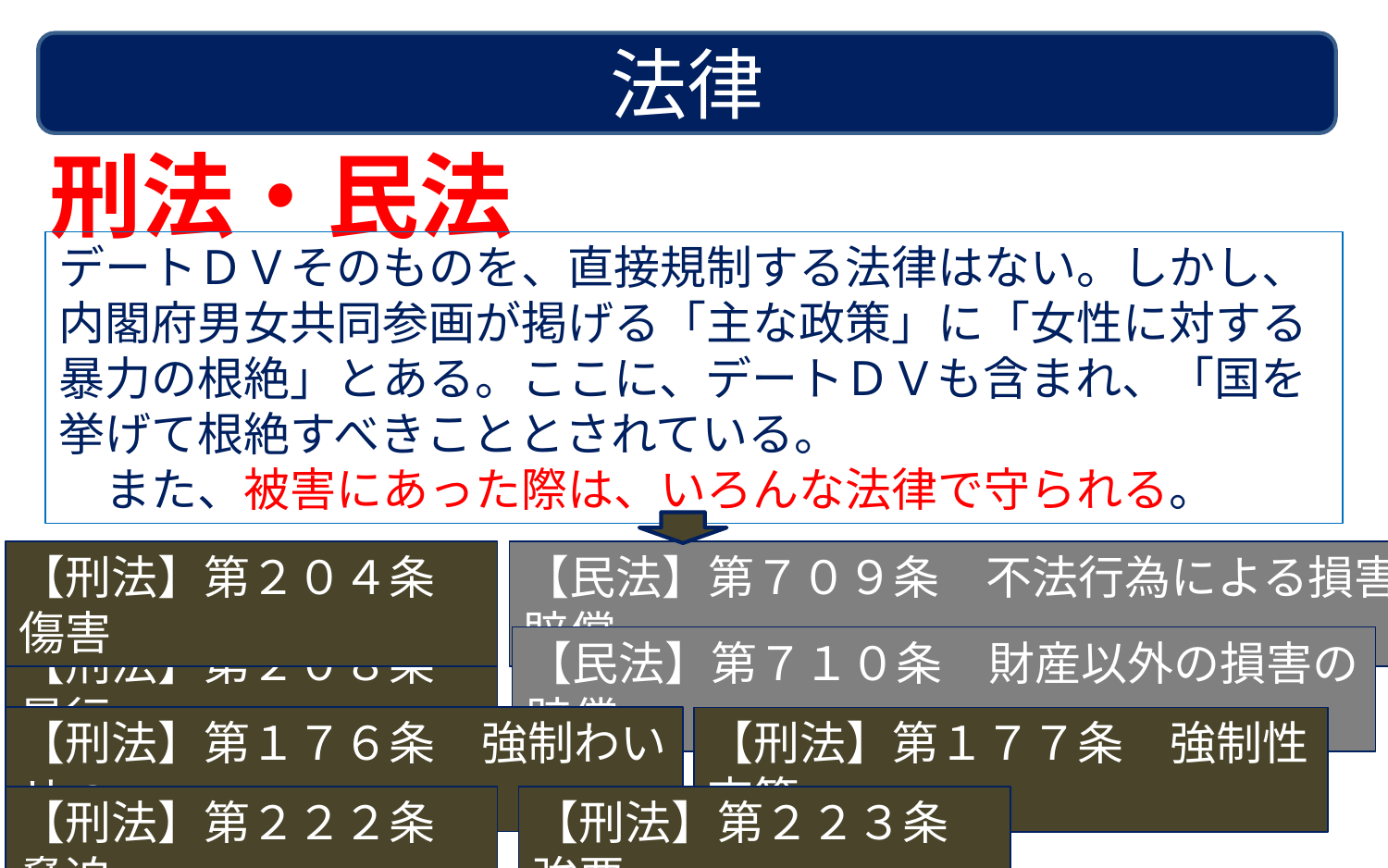

法律
刑法・民法
デートＤＶそのものを、直接規制する法律はない。しかし、内閣府男女共同参画が掲げる「主な政策」に「女性に対する暴力の根絶」とある。ここに、デートＤＶも含まれ、「国を挙げて根絶すべきこととされている。
　また、被害にあった際は、いろんな法律で守られる。

【刑法】第２０４条　傷害
【民法】第７０９条　不法行為による損害賠償
【刑法】第２０８条　暴行
【民法】第７１０条　財産以外の損害の賠償
【刑法】第１７６条　強制わいせつ
【刑法】第１７７条　強制性交等
【刑法】第２２２条　脅迫
【刑法】第２２３条　強要